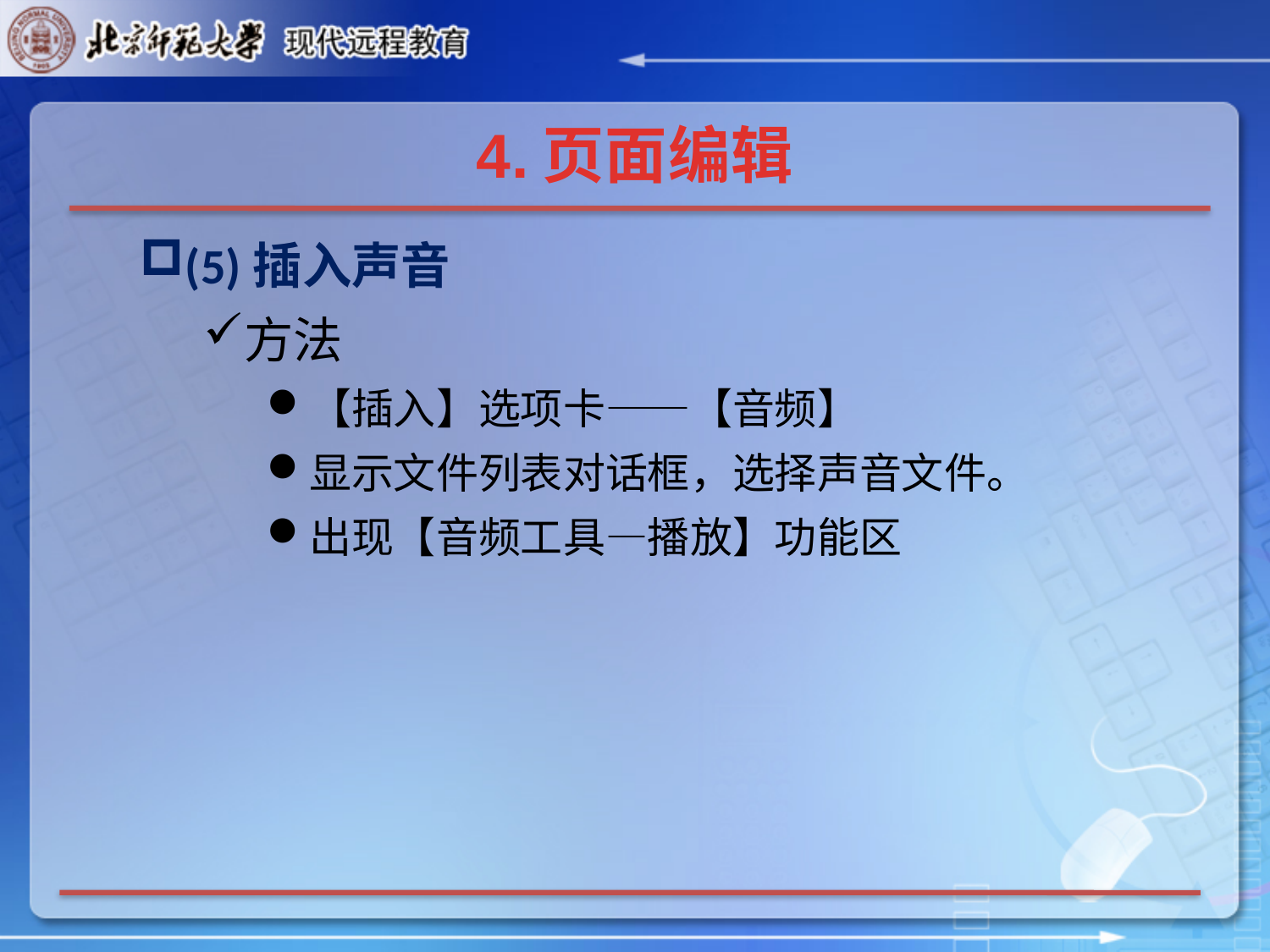

# 4.页面编辑
(5)插入声音
方法
【插入】选项卡——【音频】
显示文件列表对话框，选择声音文件。
出现【音频工具—播放】功能区